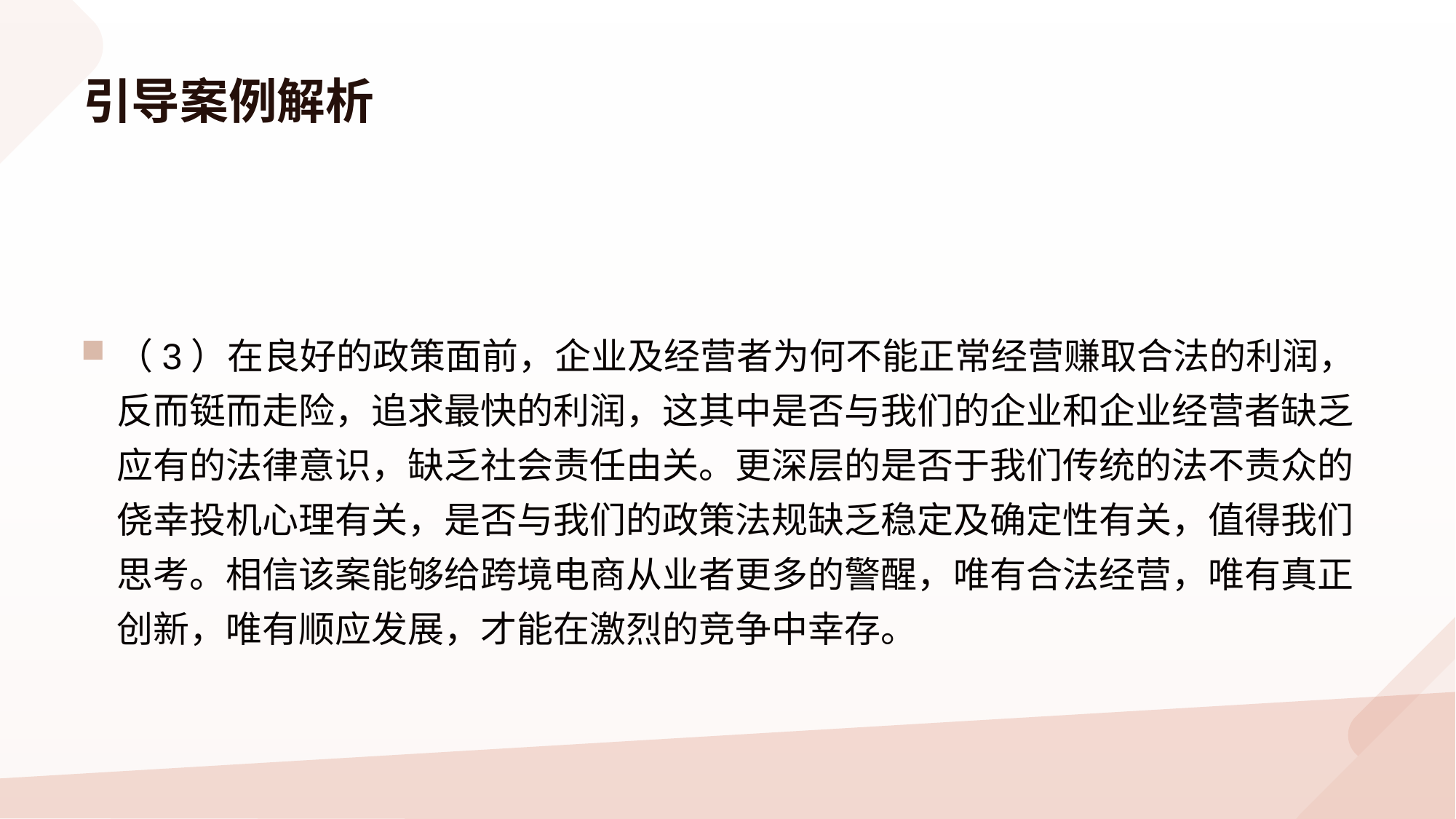

# 引导案例解析
（3）在良好的政策面前，企业及经营者为何不能正常经营赚取合法的利润，反而铤而走险，追求最快的利润，这其中是否与我们的企业和企业经营者缺乏应有的法律意识，缺乏社会责任由关。更深层的是否于我们传统的法不责众的侥幸投机心理有关，是否与我们的政策法规缺乏稳定及确定性有关，值得我们思考。相信该案能够给跨境电商从业者更多的警醒，唯有合法经营，唯有真正创新，唯有顺应发展，才能在激烈的竞争中幸存。